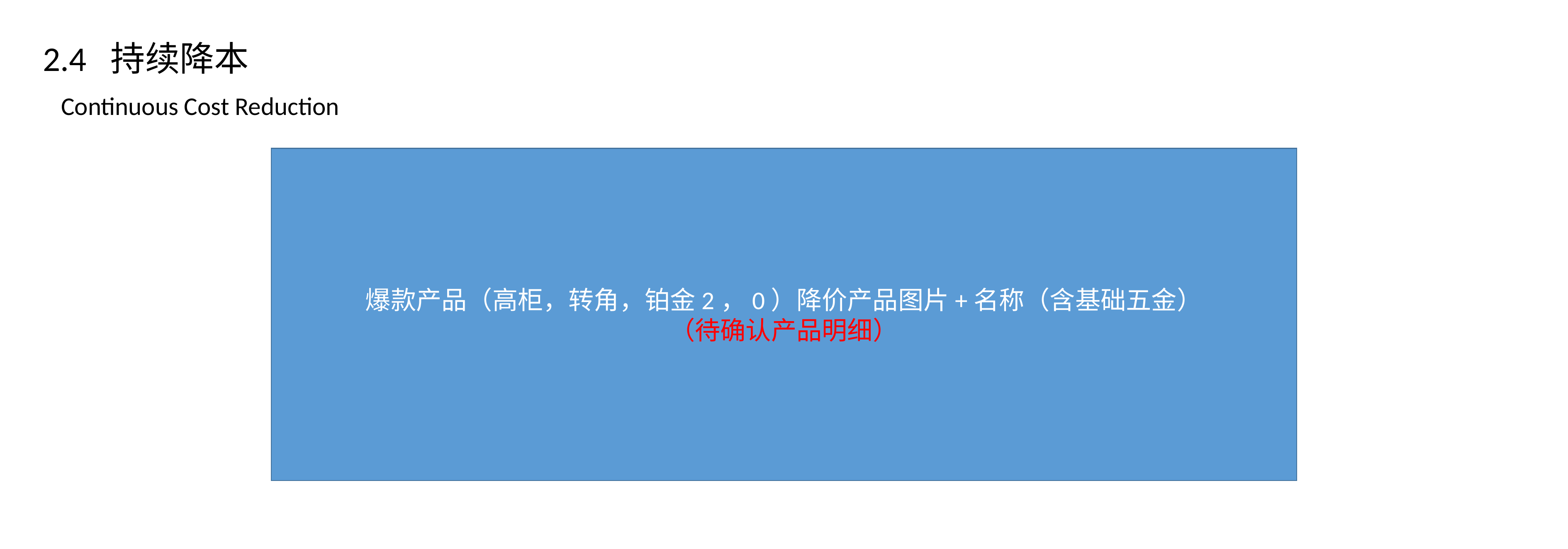

2.4  持续降本
Continuous Cost Reduction
爆款产品（高柜，转角，铂金2，0）降价产品图片+名称（含基础五金）
（待确认产品明细）